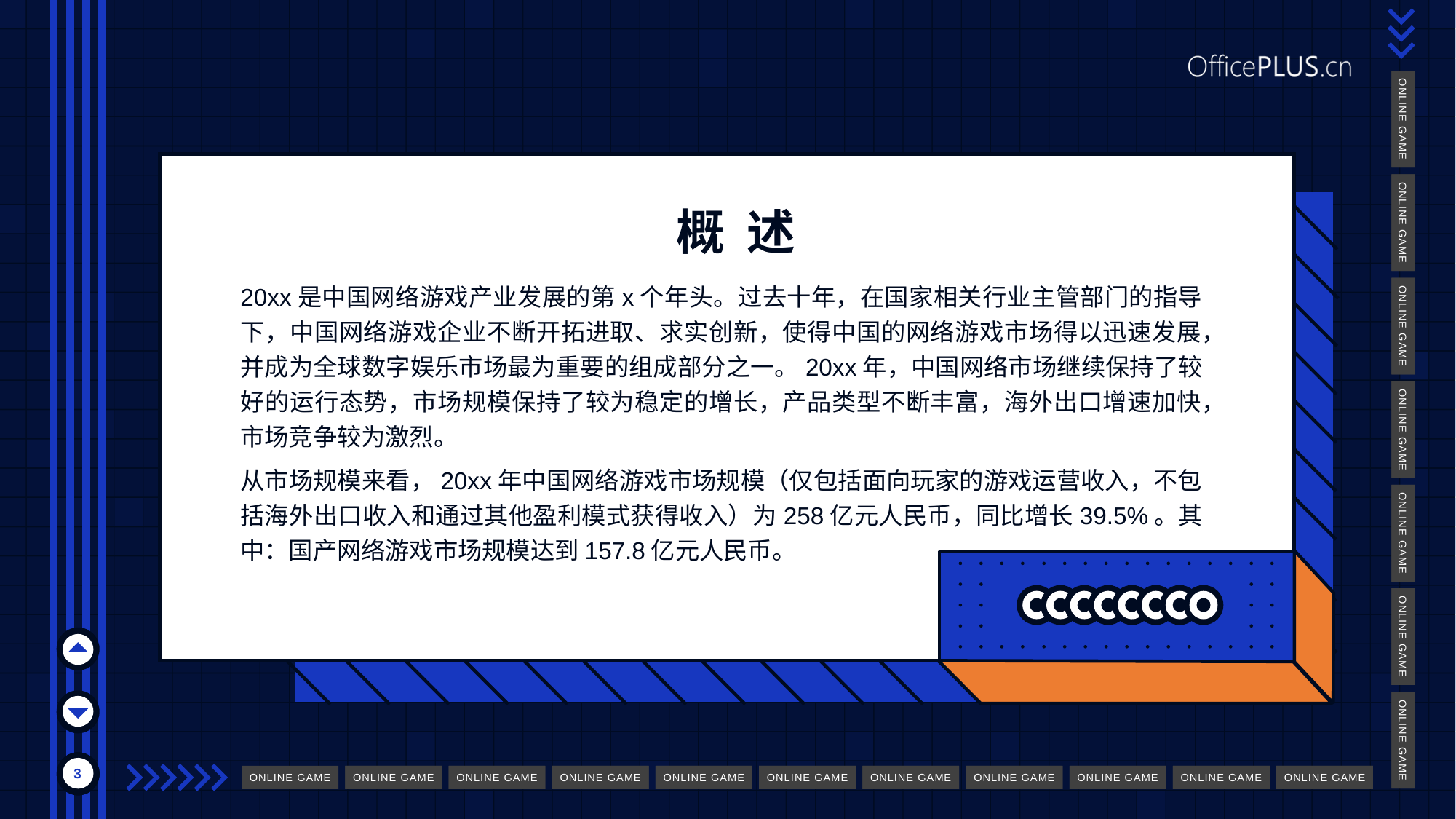

ONLINE GAME
ONLINE GAME
ONLINE GAME
ONLINE GAME
ONLINE GAME
ONLINE GAME
ONLINE GAME

概  述
20xx是中国网络游戏产业发展的第x个年头。过去十年，在国家相关行业主管部门的指导下，中国网络游戏企业不断开拓进取、求实创新，使得中国的网络游戏市场得以迅速发展，并成为全球数字娱乐市场最为重要的组成部分之一。20xx年，中国网络市场继续保持了较好的运行态势，市场规模保持了较为稳定的增长，产品类型不断丰富，海外出口增速加快，市场竞争较为激烈。
从市场规模来看，20xx年中国网络游戏市场规模（仅包括面向玩家的游戏运营收入，不包括海外出口收入和通过其他盈利模式获得收入）为258亿元人民币，同比增长39.5%。其中：国产网络游戏市场规模达到157.8亿元人民币。
ONLINE GAME
ONLINE GAME
ONLINE GAME
ONLINE GAME
ONLINE GAME
ONLINE GAME
ONLINE GAME
ONLINE GAME
ONLINE GAME
ONLINE GAME